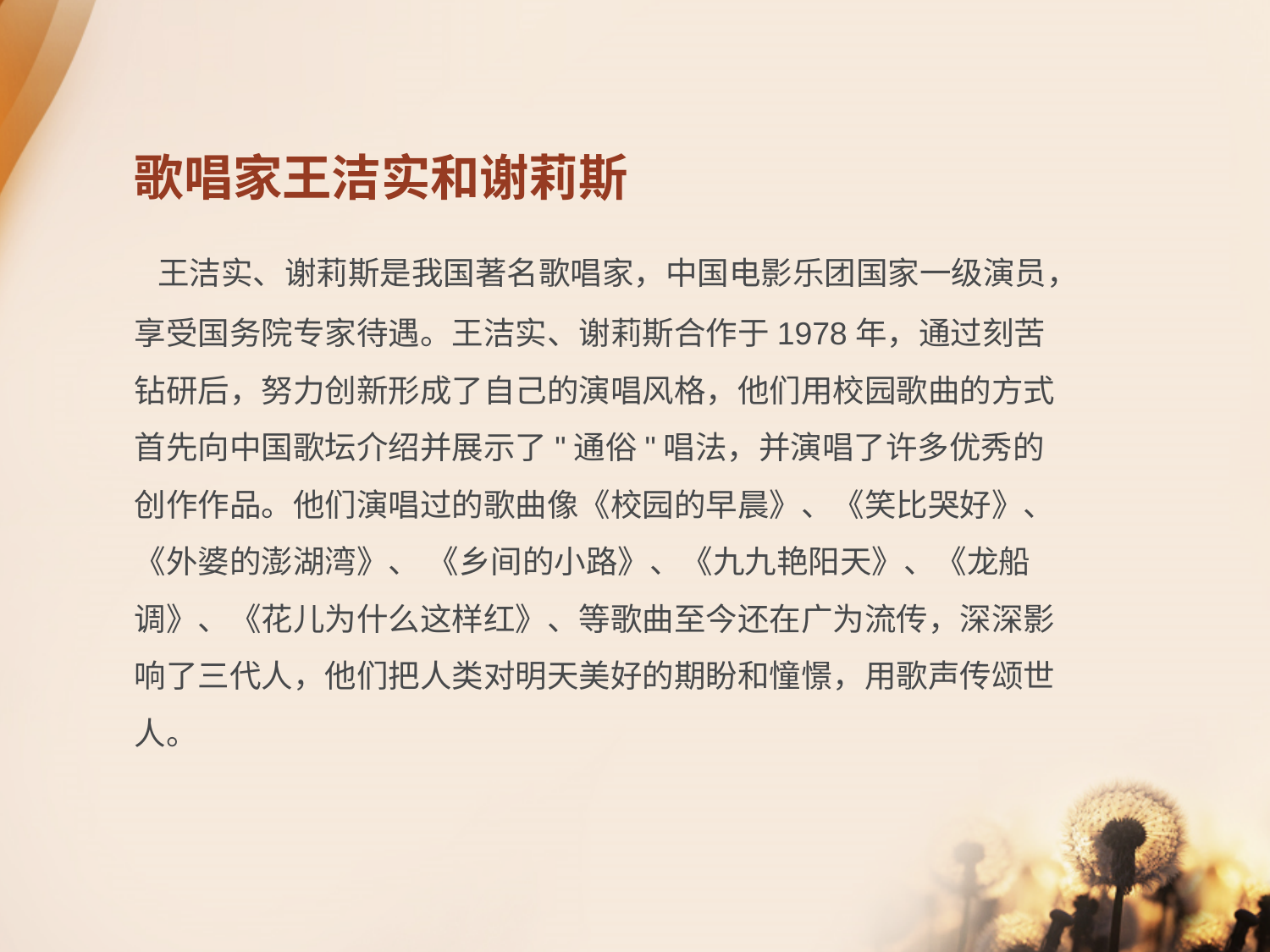

歌唱家王洁实和谢莉斯
 王洁实、谢莉斯是我国著名歌唱家，中国电影乐团国家一级演员，享受国务院专家待遇。王洁实、谢莉斯合作于1978年，通过刻苦钻研后，努力创新形成了自己的演唱风格，他们用校园歌曲的方式首先向中国歌坛介绍并展示了"通俗"唱法，并演唱了许多优秀的创作作品。他们演唱过的歌曲像《校园的早晨》、《笑比哭好》、《外婆的澎湖湾》、 《乡间的小路》、《九九艳阳天》、《龙船调》、《花儿为什么这样红》、等歌曲至今还在广为流传，深深影响了三代人，他们把人类对明天美好的期盼和憧憬，用歌声传颂世人。